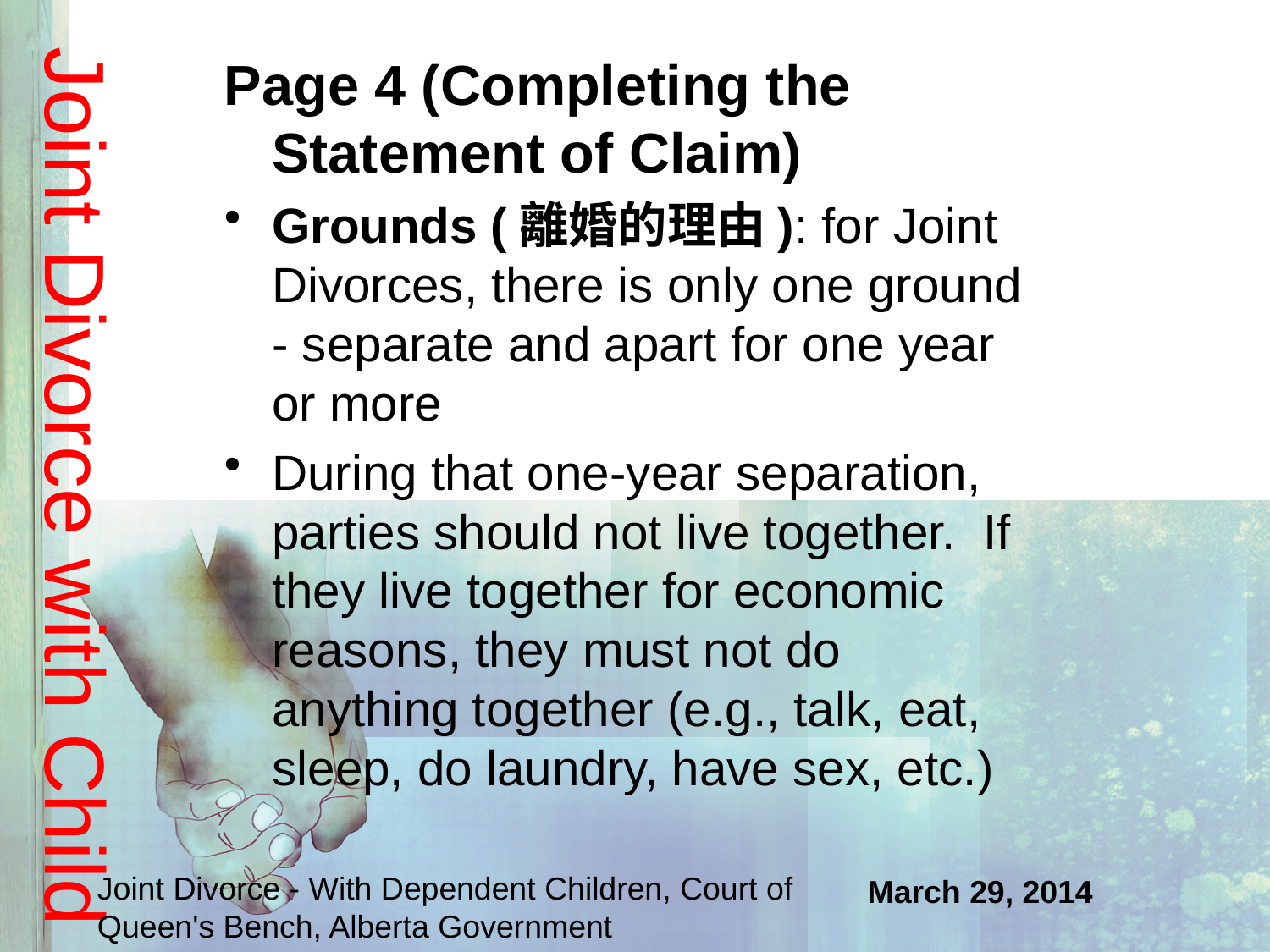

# Joint Divorce with Child
Page 4 (Completing the Statement of Claim)
Grounds (離婚的理由): for Joint Divorces, there is only one ground - separate and apart for one year or more
During that one-year separation, parties should not live together.  If they live together for economic reasons, they must not do anything together (e.g., talk, eat, sleep, do laundry, have sex, etc.)

Joint Divorce - With Dependent Children, Court of Queen's Bench, Alberta Government
March 29, 2014